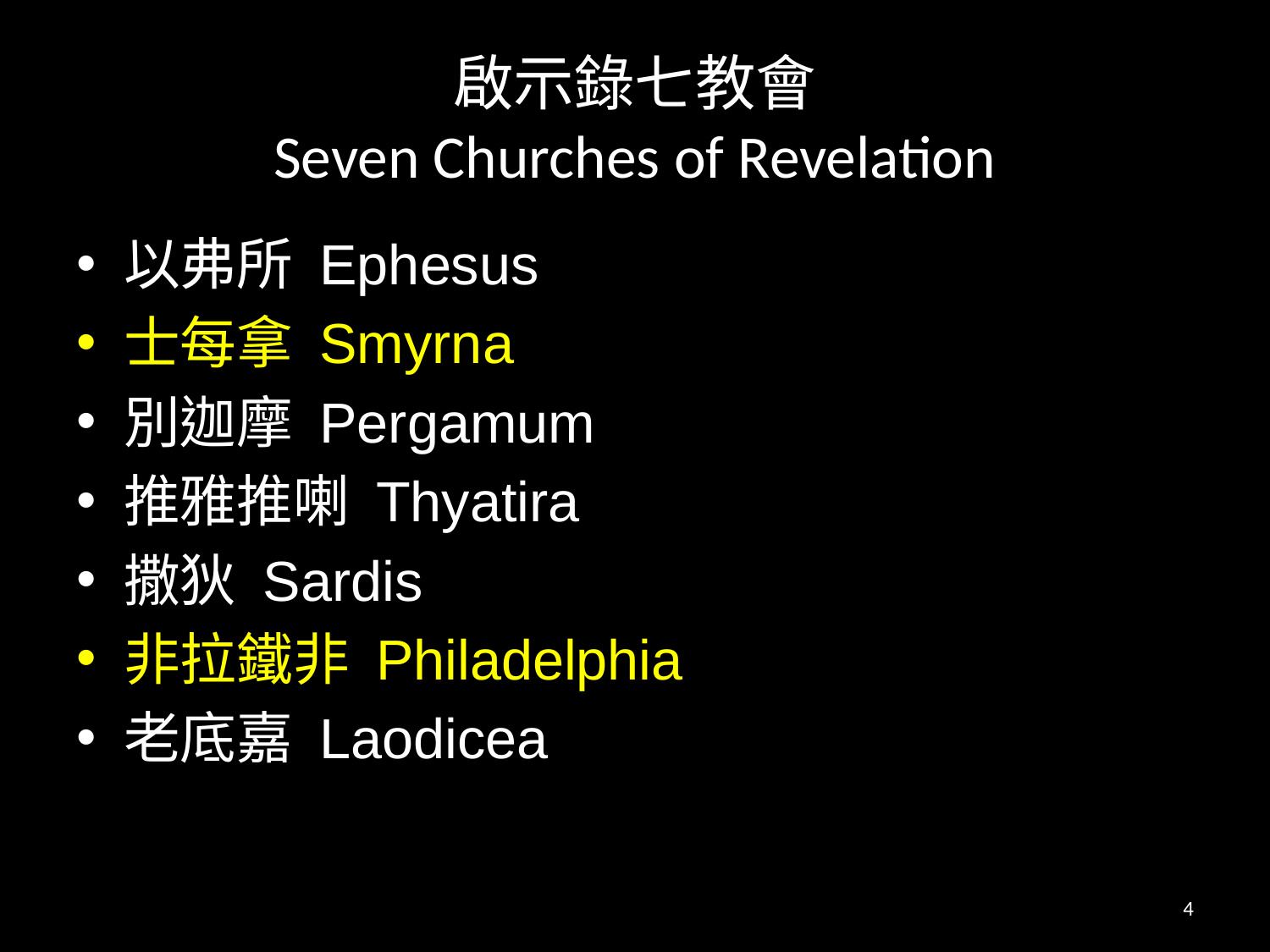

# 啟示錄七教會 Seven Churches of Revelation
以弗所 Ephesus
士每拿 Smyrna
別迦摩 Pergamum
推雅推喇 Thyatira
撒狄 Sardis
非拉鐵非 Philadelphia
老底嘉 Laodicea

4